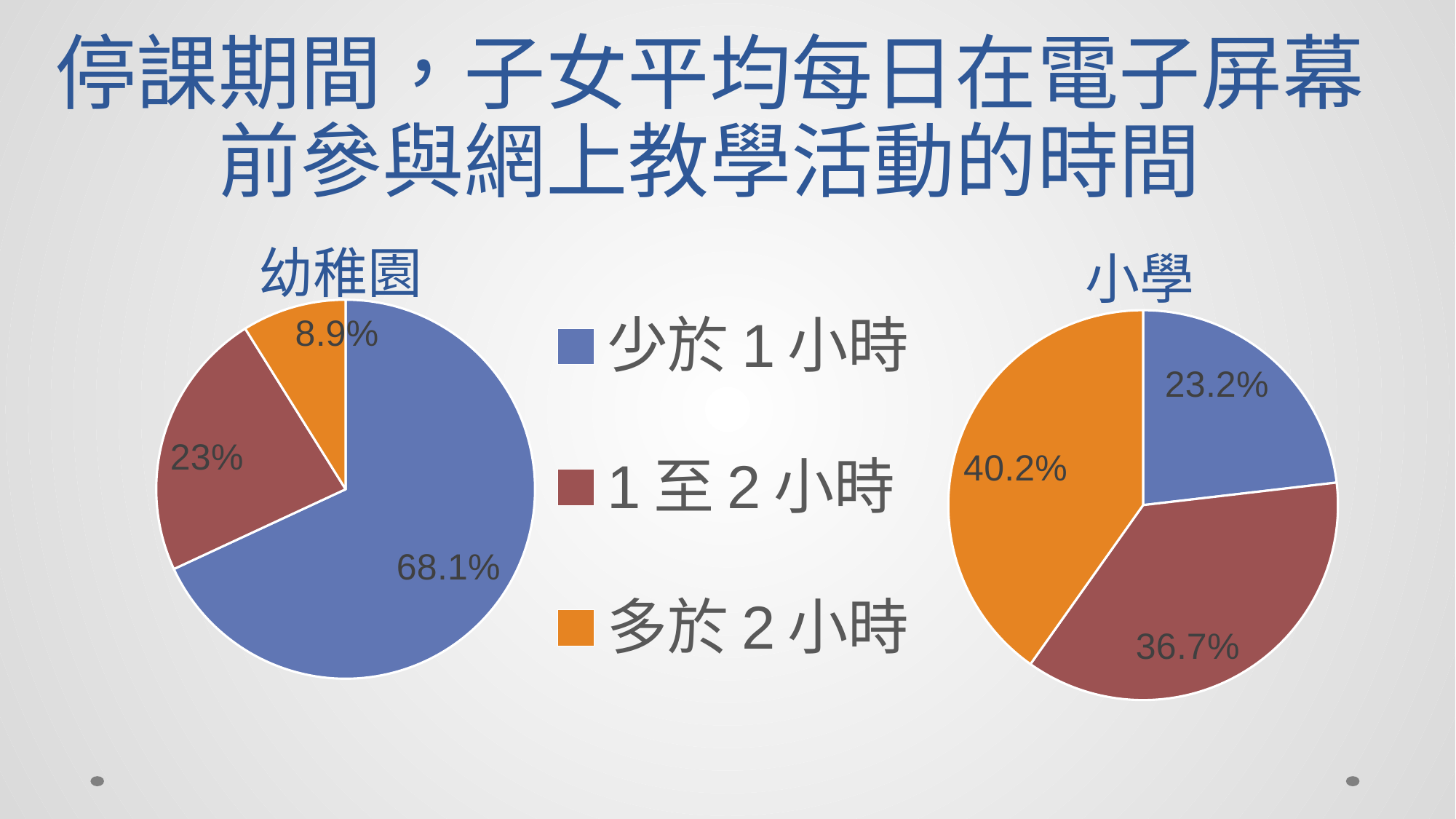

# 停課期間，子女平均每日在電子屏幕前參與網上教學活動的時間

### Chart

| Category |  |
|---|---|
| 少於1小時 | 0.680605861047086 |
| 1至2小時 | 0.230161343431017 |
| 多於2小時 | 0.089 |

### Chart

| Category |  |
|---|---|
| 少於1小時 | 0.231588287488909 |
| 1至2小時 | 0.366755397811298 |
| 多於2小時 | 0.402 |
幼稚園
小學